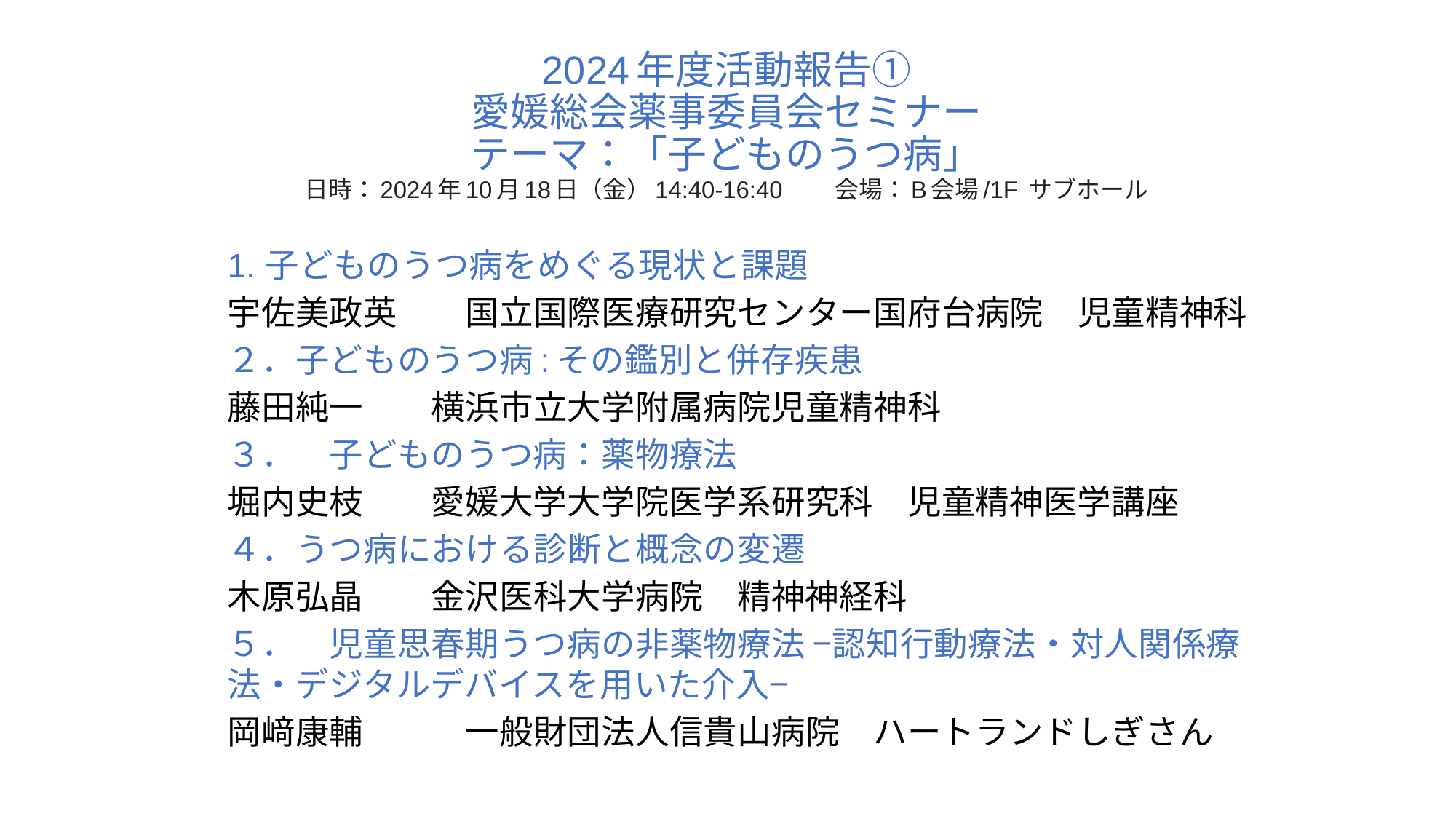

# 2024年度活動報告① 愛媛総会薬事委員会セミナー テーマ：「子どものうつ病」 日時：2024年10月18日（金）14:40-16:40　　会場：B会場/1F サブホール
子どものうつ病をめぐる現状と課題
宇佐美政英　　国立国際医療研究センター国府台病院　児童精神科
２．子どものうつ病:その鑑別と併存疾患
藤田純一　　横浜市立大学附属病院児童精神科
３．　子どものうつ病：薬物療法
堀内史枝　　愛媛大学大学院医学系研究科　児童精神医学講座
４．うつ病における診断と概念の変遷
木原弘晶　　金沢医科大学病院　精神神経科
５．　児童思春期うつ病の非薬物療法 −認知行動療法・対人関係療法・デジタルデバイスを用いた介入−
岡﨑康輔　　　一般財団法人信貴山病院　ハートランドしぎさん